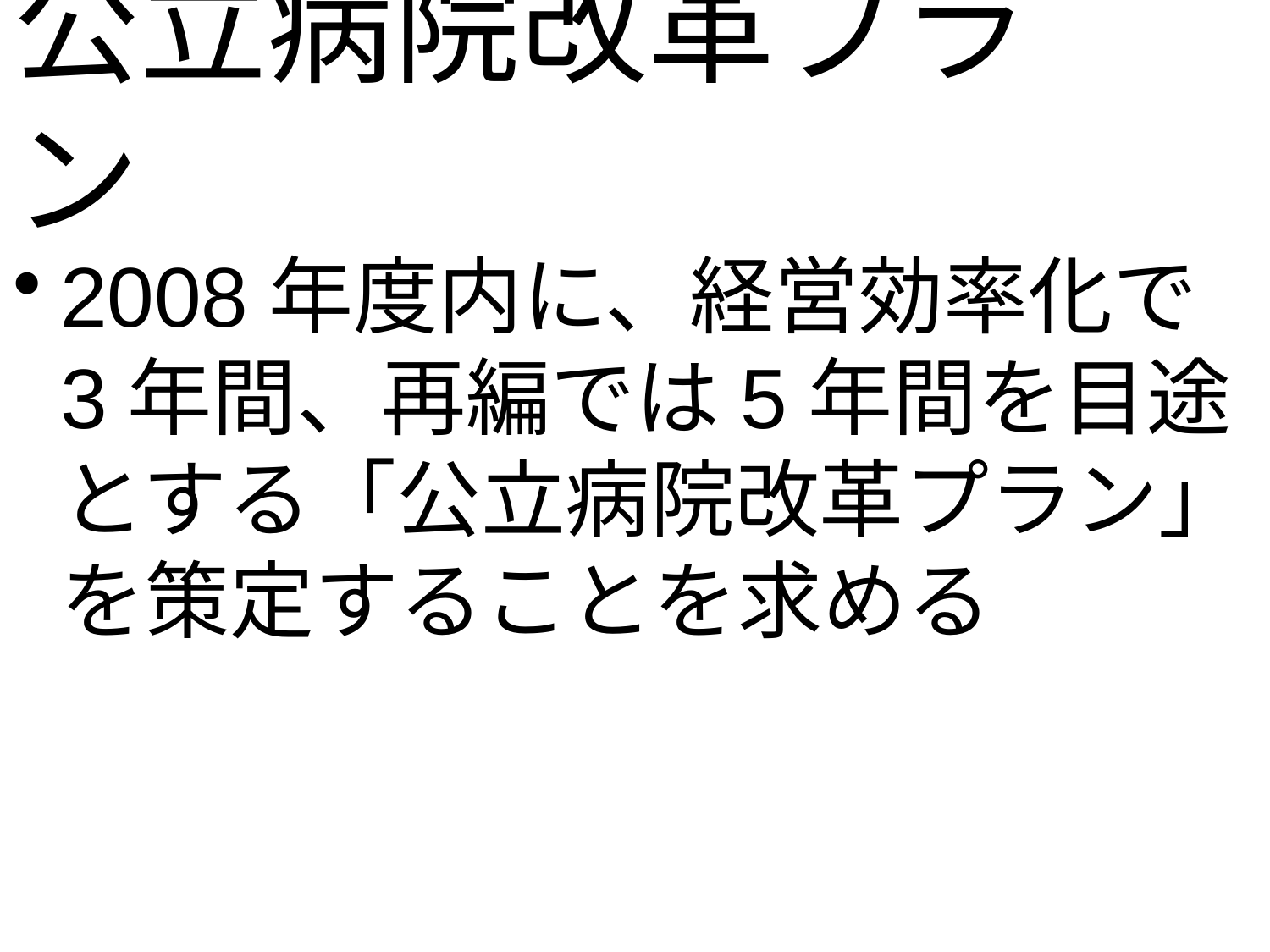

# 公立病院改革プラン
2008年度内に、経営効率化で3年間、再編では5年間を目途とする「公立病院改革プラン」を策定することを求める